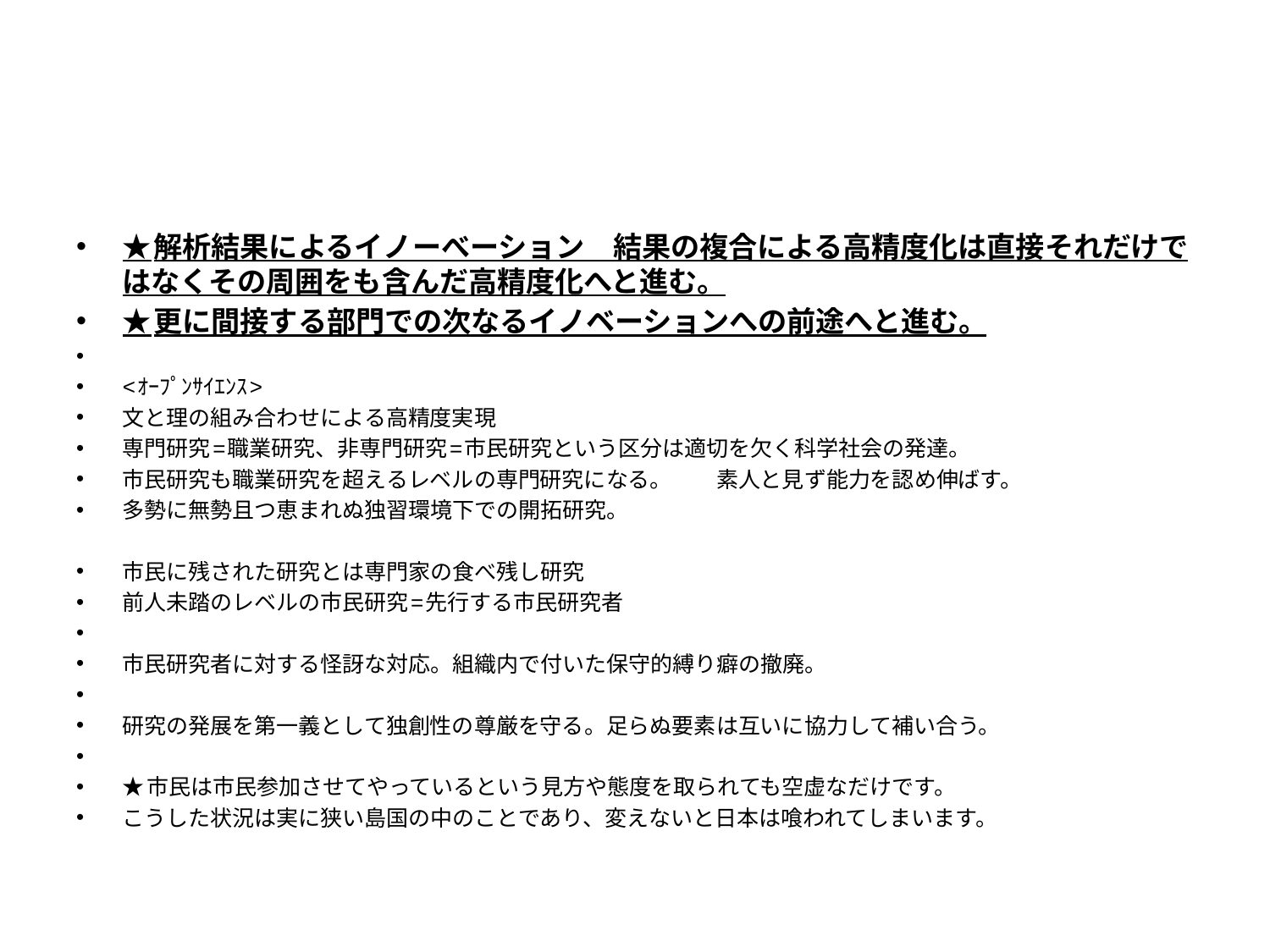

#
★解析結果によるイノーべーション　結果の複合による高精度化は直接それだけではなくその周囲をも含んだ高精度化へと進む。
★更に間接する部門での次なるイノベーションへの前途へと進む。

<ｵｰﾌﾟﾝｻｲｴﾝｽ>
文と理の組み合わせによる高精度実現
専門研究=職業研究、非専門研究=市民研究という区分は適切を欠く科学社会の発達。
市民研究も職業研究を超えるレベルの専門研究になる。　　素人と見ず能力を認め伸ばす。
多勢に無勢且つ恵まれぬ独習環境下での開拓研究。

市民に残された研究とは専門家の食べ残し研究
前人未踏のレベルの市民研究=先行する市民研究者

市民研究者に対する怪訝な対応。組織内で付いた保守的縛り癖の撤廃。

研究の発展を第一義として独創性の尊厳を守る。足らぬ要素は互いに協力して補い合う。

★市民は市民参加させてやっているという見方や態度を取られても空虚なだけです。
こうした状況は実に狭い島国の中のことであり、変えないと日本は喰われてしまいます。